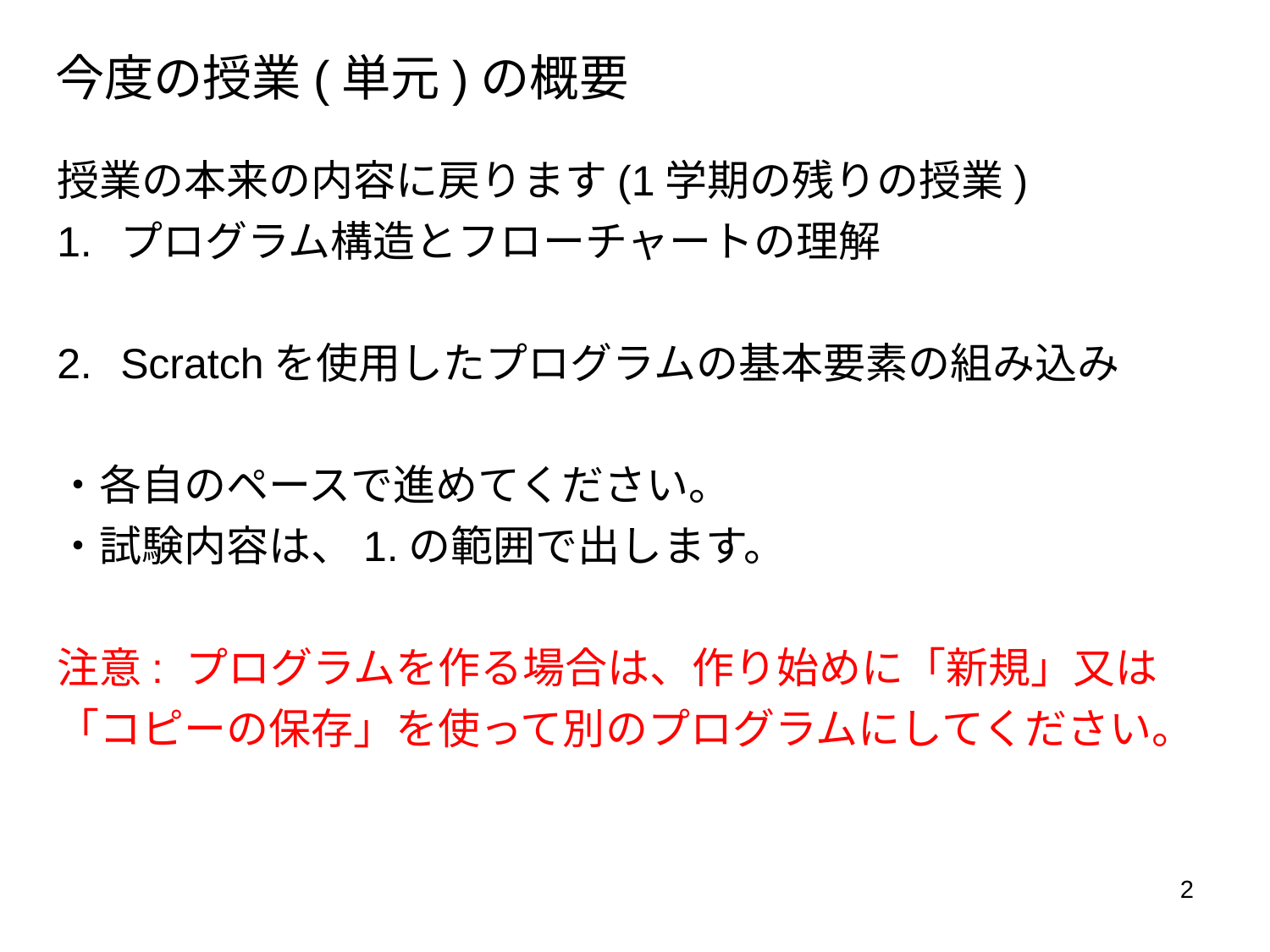

# 今度の授業(単元)の概要
授業の本来の内容に戻ります(1学期の残りの授業)
プログラム構造とフローチャートの理解

Scratchを使用したプログラムの基本要素の組み込み

・各自のペースで進めてください。
・試験内容は、1.の範囲で出します。

注意: プログラムを作る場合は、作り始めに「新規」又は「コピーの保存」を使って別のプログラムにしてください。

2